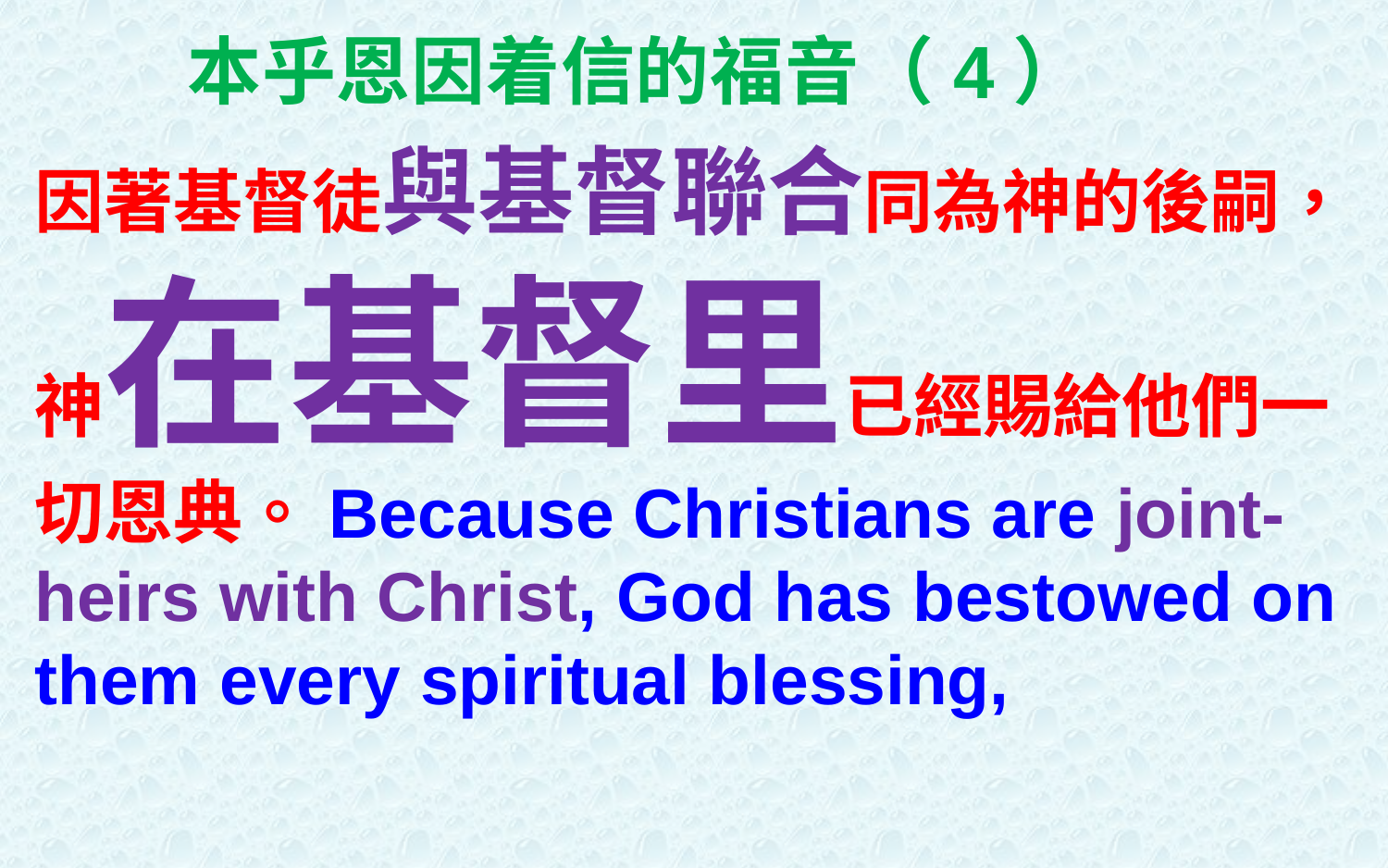

本乎恩因着信的福音（4）
因著基督徒與基督聯合同為神的後嗣，神在基督里已經賜給他們一切恩典。Because Christians are joint-heirs with Christ, God has bestowed on them every spiritual blessing,